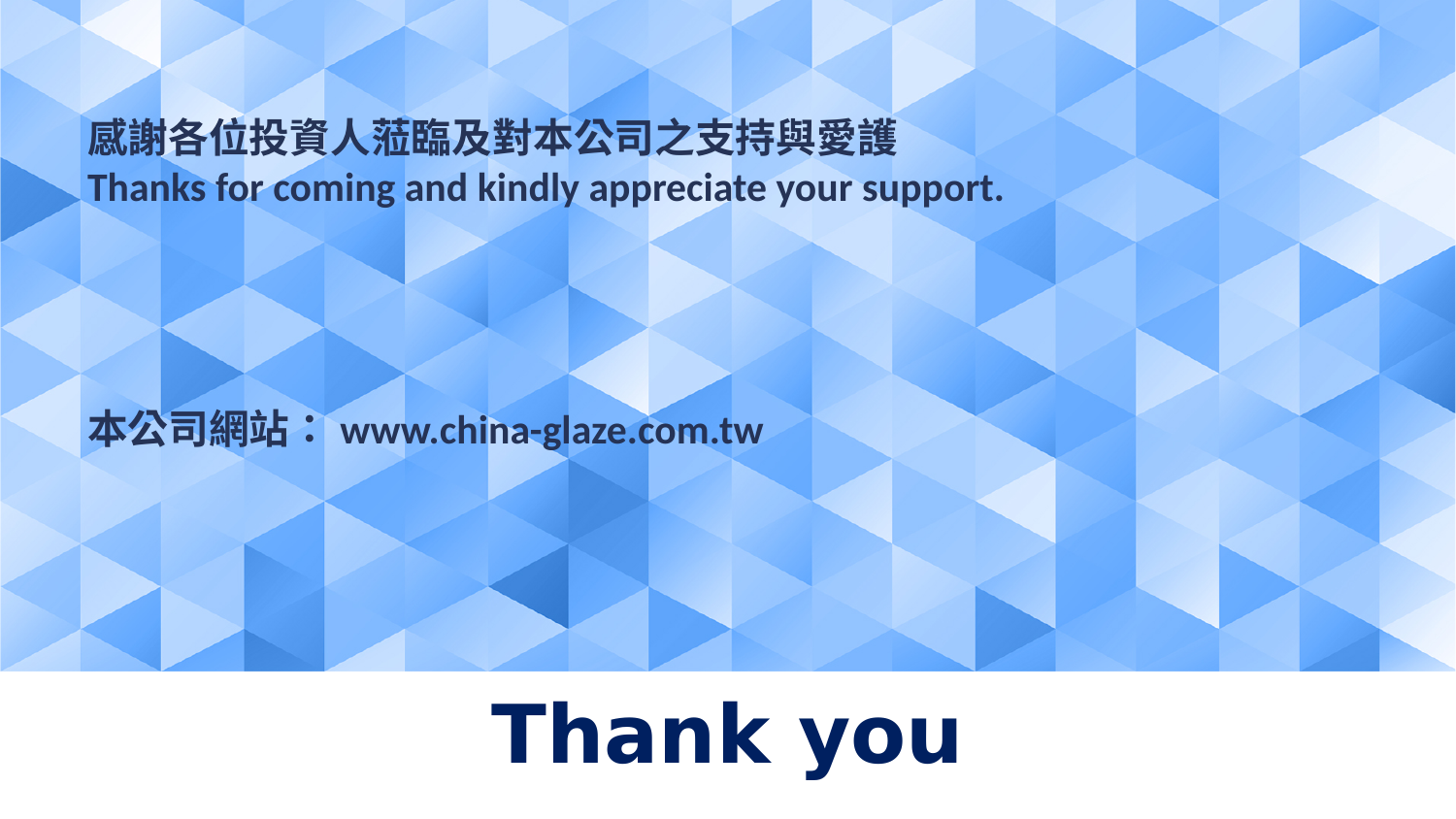

感謝各位投資人蒞臨及對本公司之支持與愛護
Thanks for coming and kindly appreciate your support.

本公司網站：www.china-glaze.com.tw
# Thank you